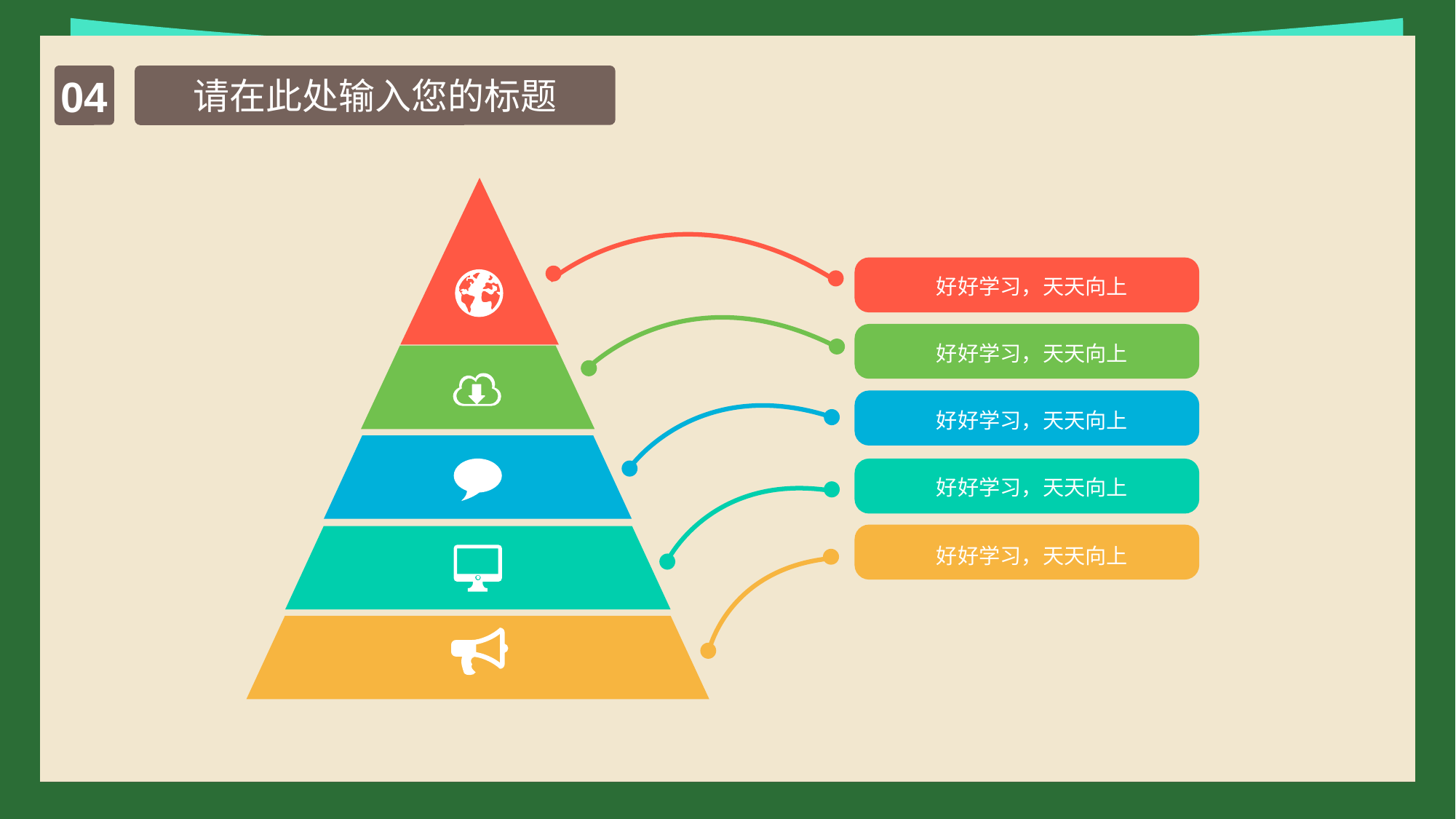

04
请在此处输入您的标题

好好学习，天天向上

好好学习，天天向上

好好学习，天天向上

好好学习，天天向上

好好学习，天天向上